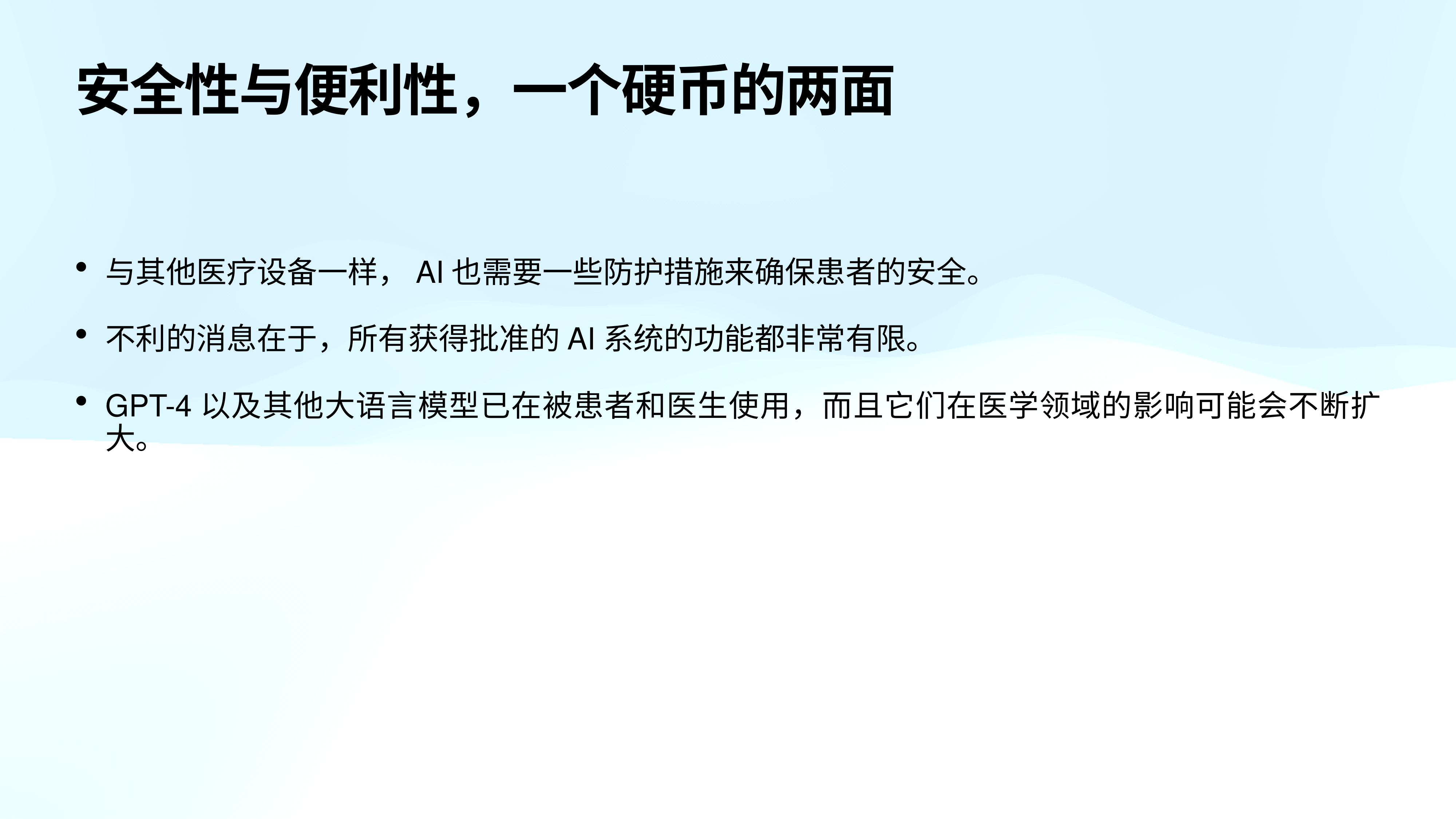

# 安全性与便利性，一个硬币的两面

与其他医疗设备一样，AI也需要一些防护措施来确保患者的安全。
不利的消息在于，所有获得批准的AI系统的功能都非常有限。
GPT-4以及其他大语言模型已在被患者和医生使用，而且它们在医学领域的影响可能会不断扩大。